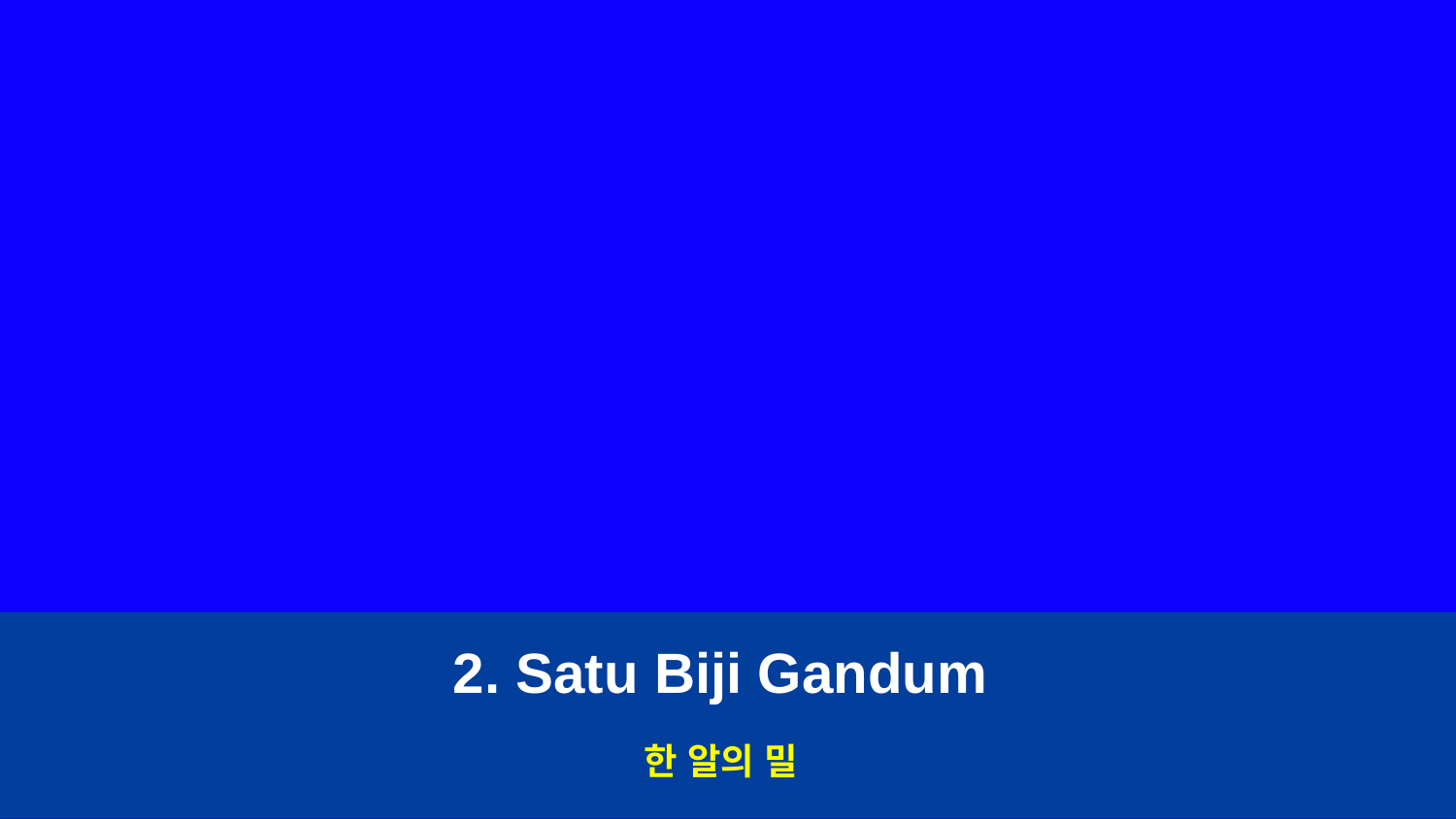

2. Satu Biji Gandum
한 알의 밀